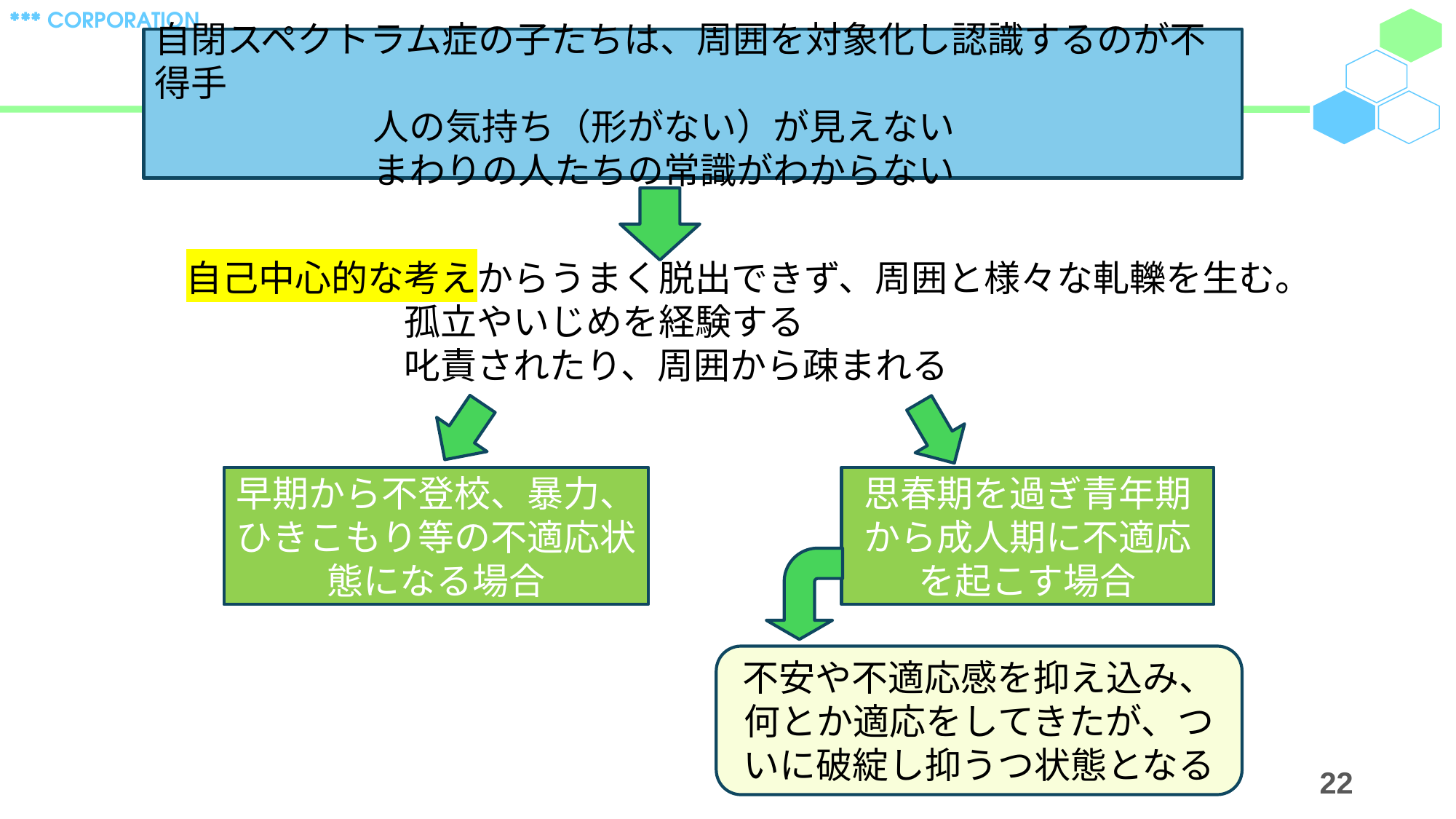

自閉スペクトラム症の子たちは、周囲を対象化し認識するのが不得手
		人の気持ち（形がない）が見えない
		まわりの人たちの常識がわからない

自己中心的な考えからうまく脱出できず、周囲と様々な軋轢を生む。
		孤立やいじめを経験する
		叱責されたり、周囲から疎まれる

思春期を過ぎ青年期から成人期に不適応を起こす場合
早期から不登校、暴力、ひきこもり等の不適応状態になる場合

不安や不適応感を抑え込み、何とか適応をしてきたが、ついに破綻し抑うつ状態となる
22